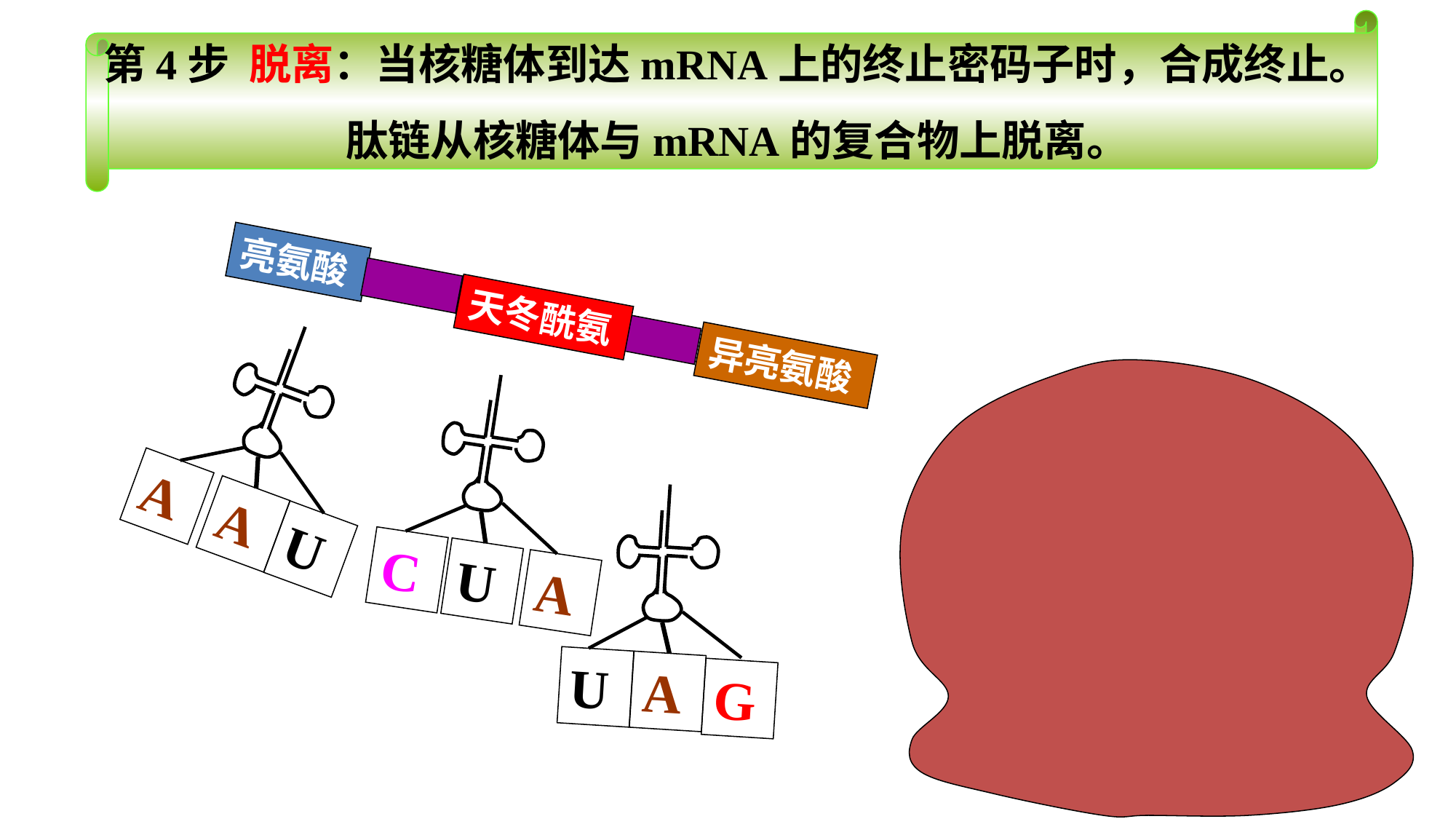

第4步  脱离：当核糖体到达mRNA上的终止密码子时，合成终止。
肽链从核糖体与mRNA的复合物上脱离。
亮氨酸

天冬酰氨

A
A
U

异亮氨酸

U
C
A

U
A
G